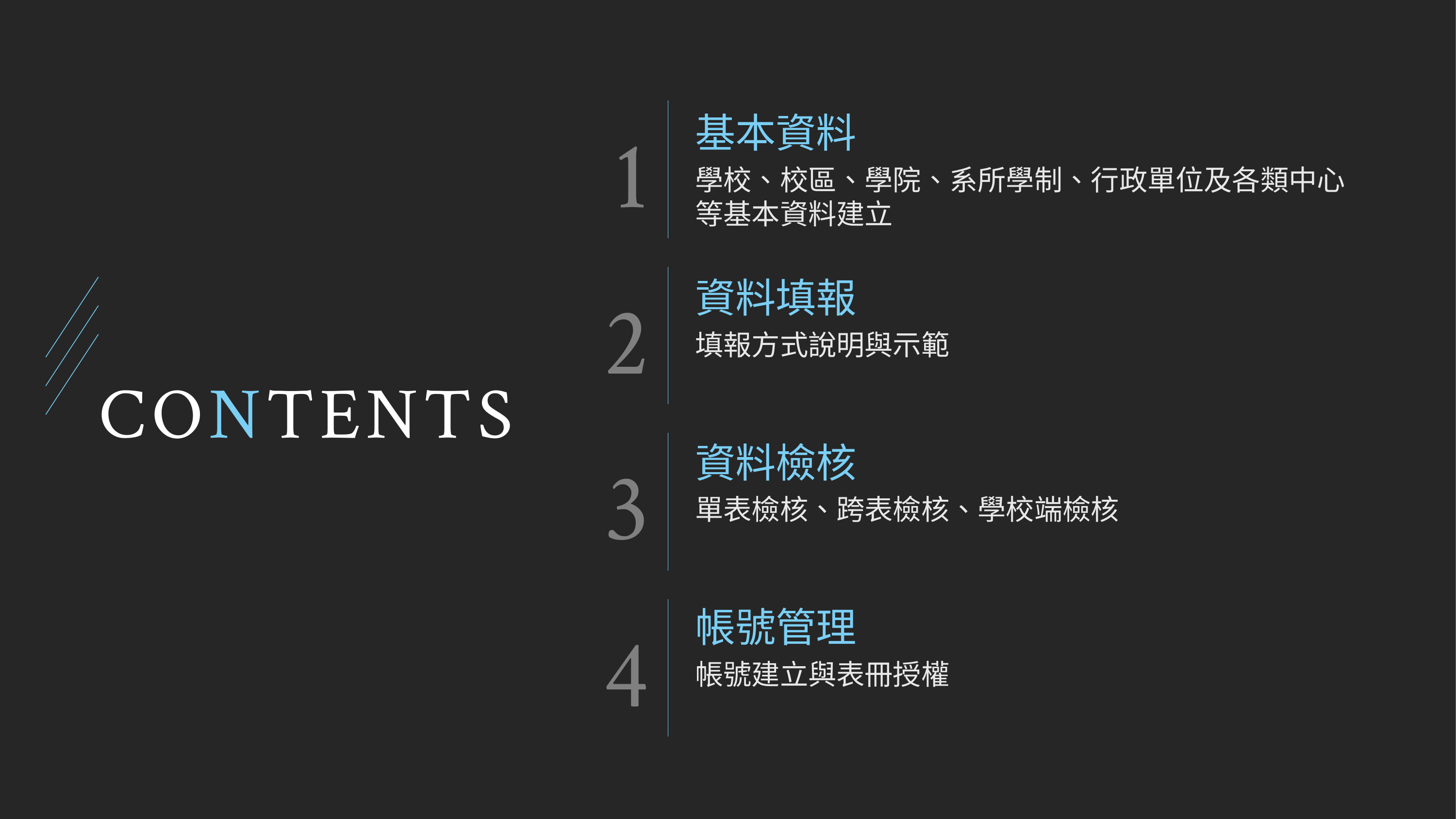

基本資料
學校、校區、學院、系所學制、行政單位及各類中心等基本資料建立
資料填報
填報方式說明與示範
# CONTENTS
資料檢核
單表檢核、跨表檢核、學校端檢核
帳號管理
帳號建立與表冊授權